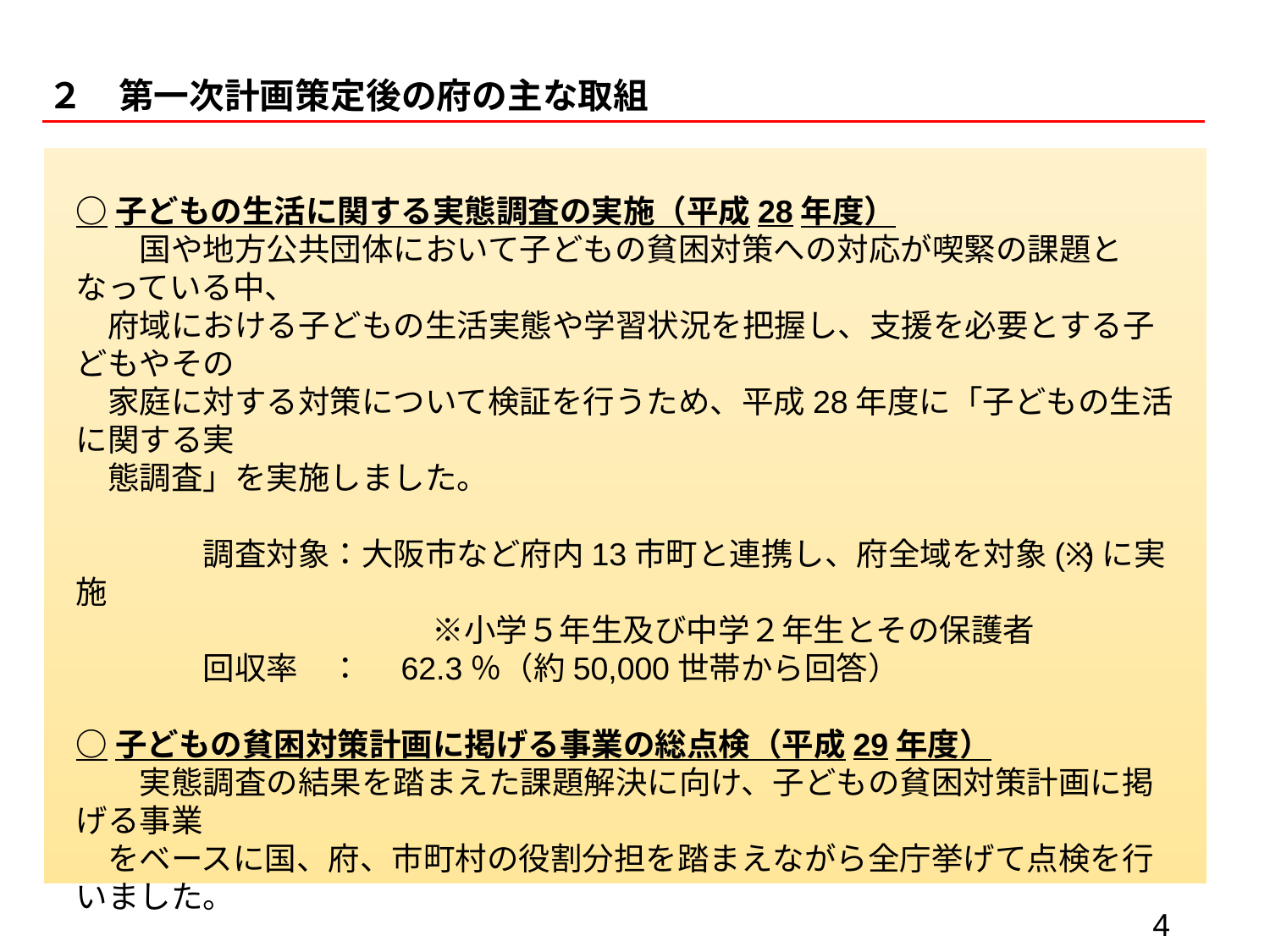

２　第一次計画策定後の府の主な取組

○子どもの生活に関する実態調査の実施（平成28年度）
　　国や地方公共団体において子どもの貧困対策への対応が喫緊の課題となっている中、
　府域における子どもの生活実態や学習状況を把握し、支援を必要とする子どもやその
　家庭に対する対策について検証を行うため、平成28年度に「子どもの生活に関する実
　態調査」を実施しました。

　　　　調査対象：大阪市など府内13市町と連携し、府全域を対象(※)に実施
　 　　　　　　　　　　※小学５年生及び中学２年生とその保護者
　　　　回収率　：　62.3％（約50,000世帯から回答）

○子どもの貧困対策計画に掲げる事業の総点検（平成29年度）
　　実態調査の結果を踏まえた課題解決に向け、子どもの貧困対策計画に掲げる事業
　をベースに国、府、市町村の役割分担を踏まえながら全庁挙げて点検を行いました。

○具体的取組に掲げる事業の推進（平成30年度～）
　　総点検でとりまとめた「子どもの貧困対策に関する具体的取組」について、庁内関係部局が連携しながら、事業の推進及び進行管理を行っています。
4